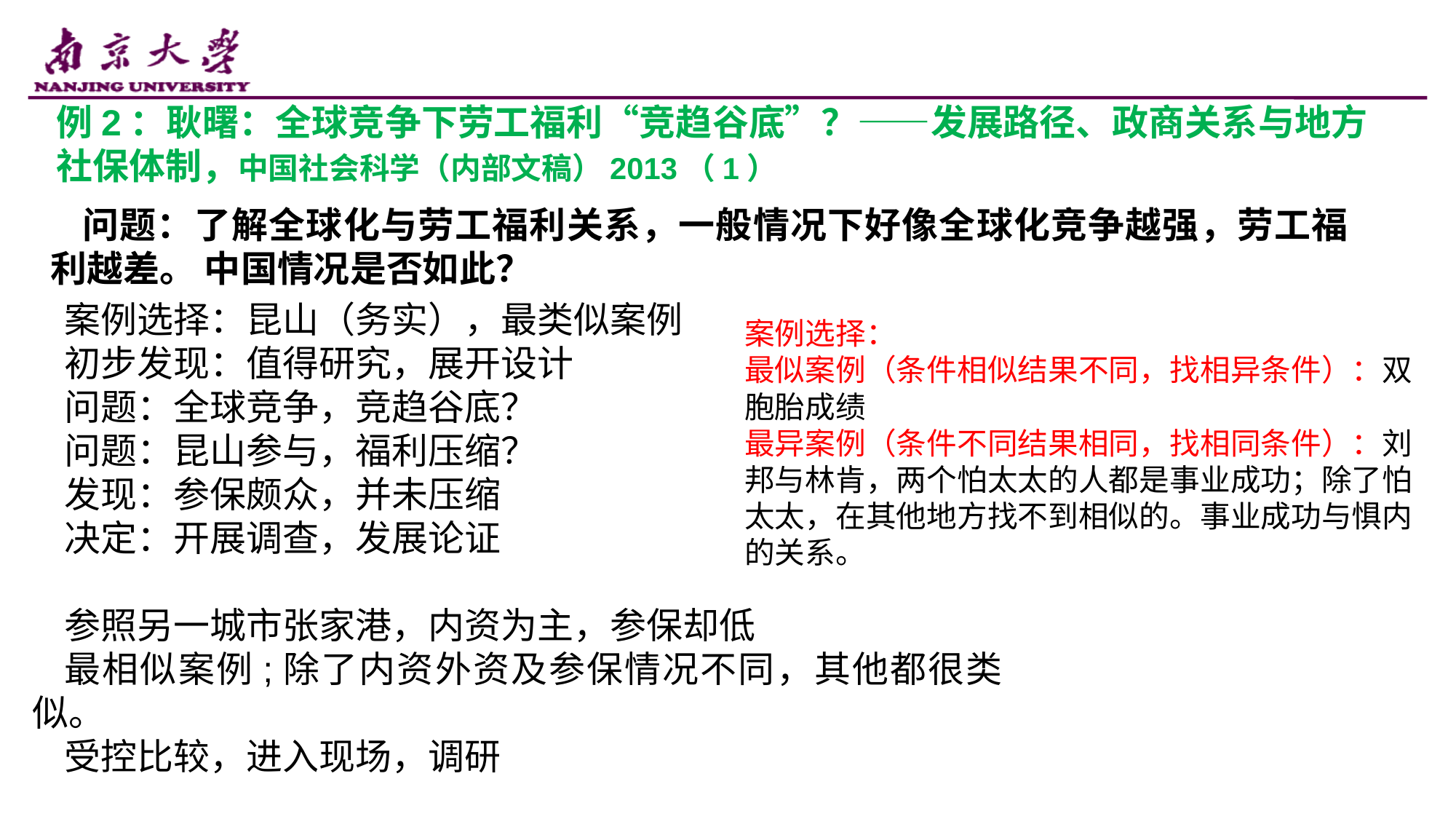

例2：耿曙：全球竞争下劳工福利“竞趋谷底”？——发展路径、政商关系与地方社保体制，中国社会科学（内部文稿）2013（1）
问题：了解全球化与劳工福利关系，一般情况下好像全球化竞争越强，劳工福利越差。 中国情况是否如此？
案例选择：昆山（务实），最类似案例
初步发现：值得研究，展开设计
问题：全球竞争，竞趋谷底？
问题：昆山参与，福利压缩？
发现：参保颇众，并未压缩
决定：开展调查，发展论证

参照另一城市张家港，内资为主，参保却低
最相似案例;除了内资外资及参保情况不同，其他都很类似。
受控比较，进入现场，调研
案例选择：
最似案例（条件相似结果不同，找相异条件）：双胞胎成绩
最异案例（条件不同结果相同，找相同条件）：刘邦与林肯，两个怕太太的人都是事业成功；除了怕太太，在其他地方找不到相似的。事业成功与惧内的关系。